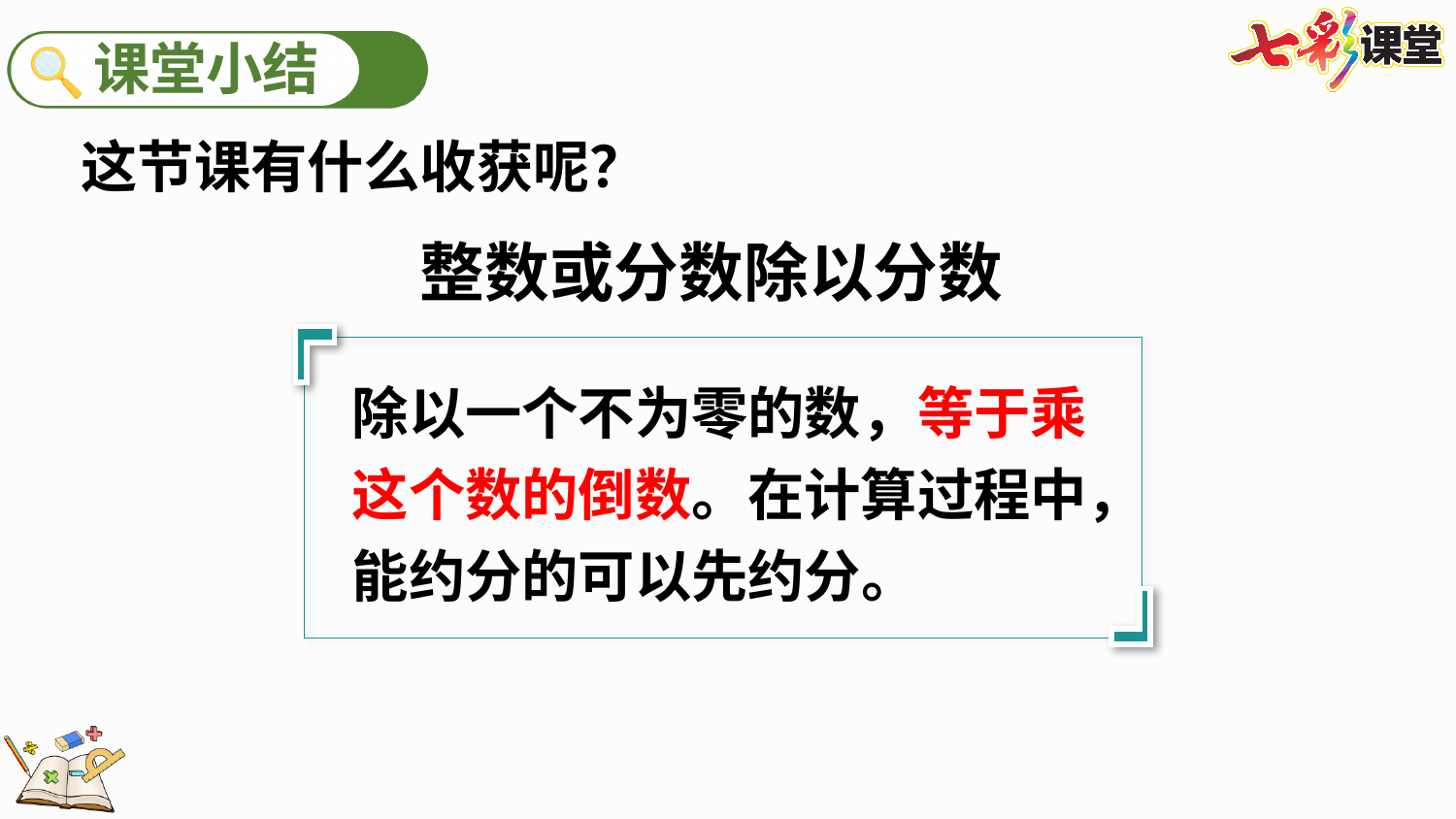

这节课有什么收获呢？
整数或分数除以分数

除以一个不为零的数，等于乘这个数的倒数。在计算过程中，能约分的可以先约分。